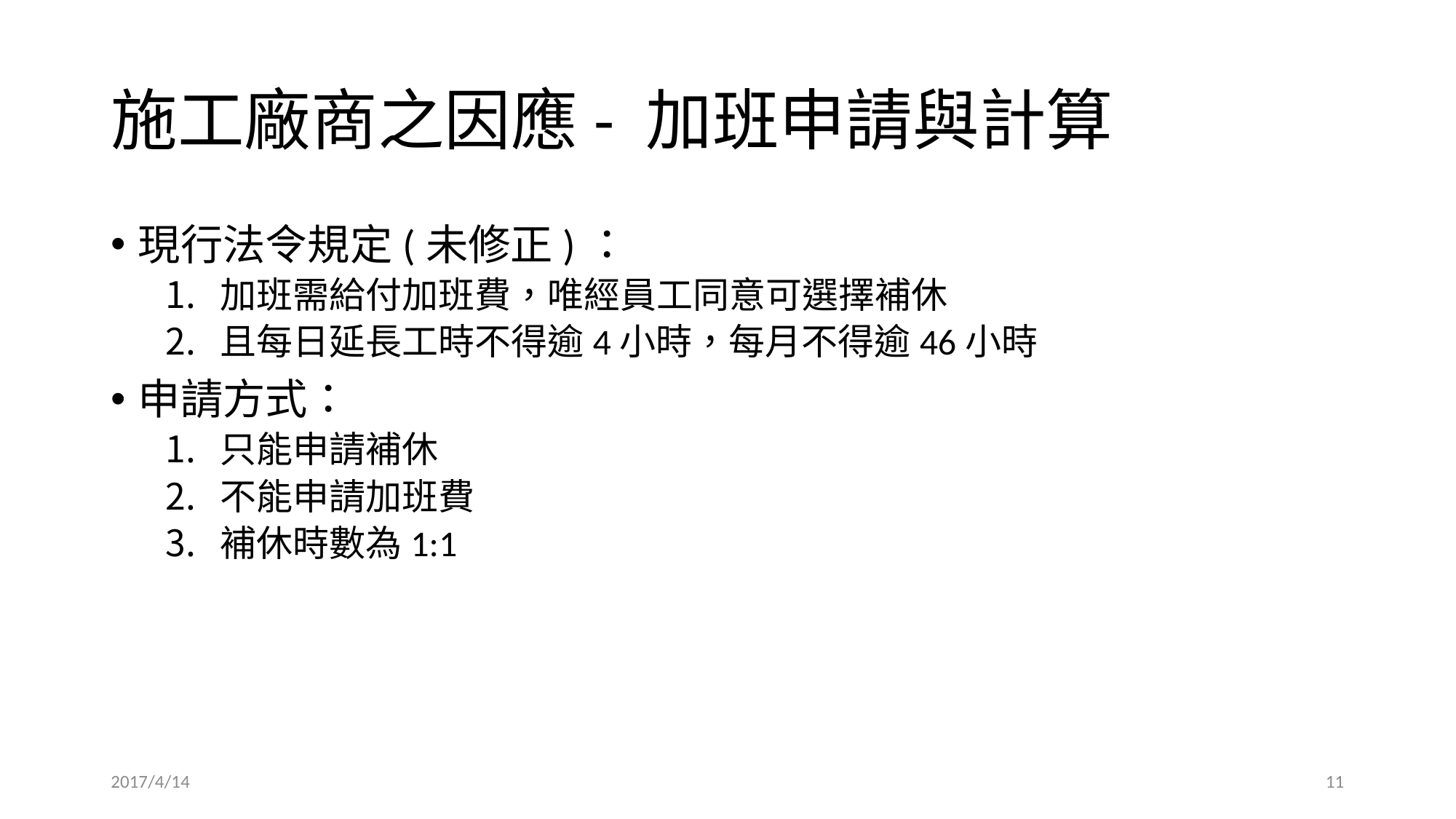

# 施工廠商之因應- 加班申請與計算
現行法令規定(未修正)：
加班需給付加班費，唯經員工同意可選擇補休
且每日延長工時不得逾4小時，每月不得逾46小時
申請方式：
只能申請補休
不能申請加班費
補休時數為1:1

2017/4/14

11